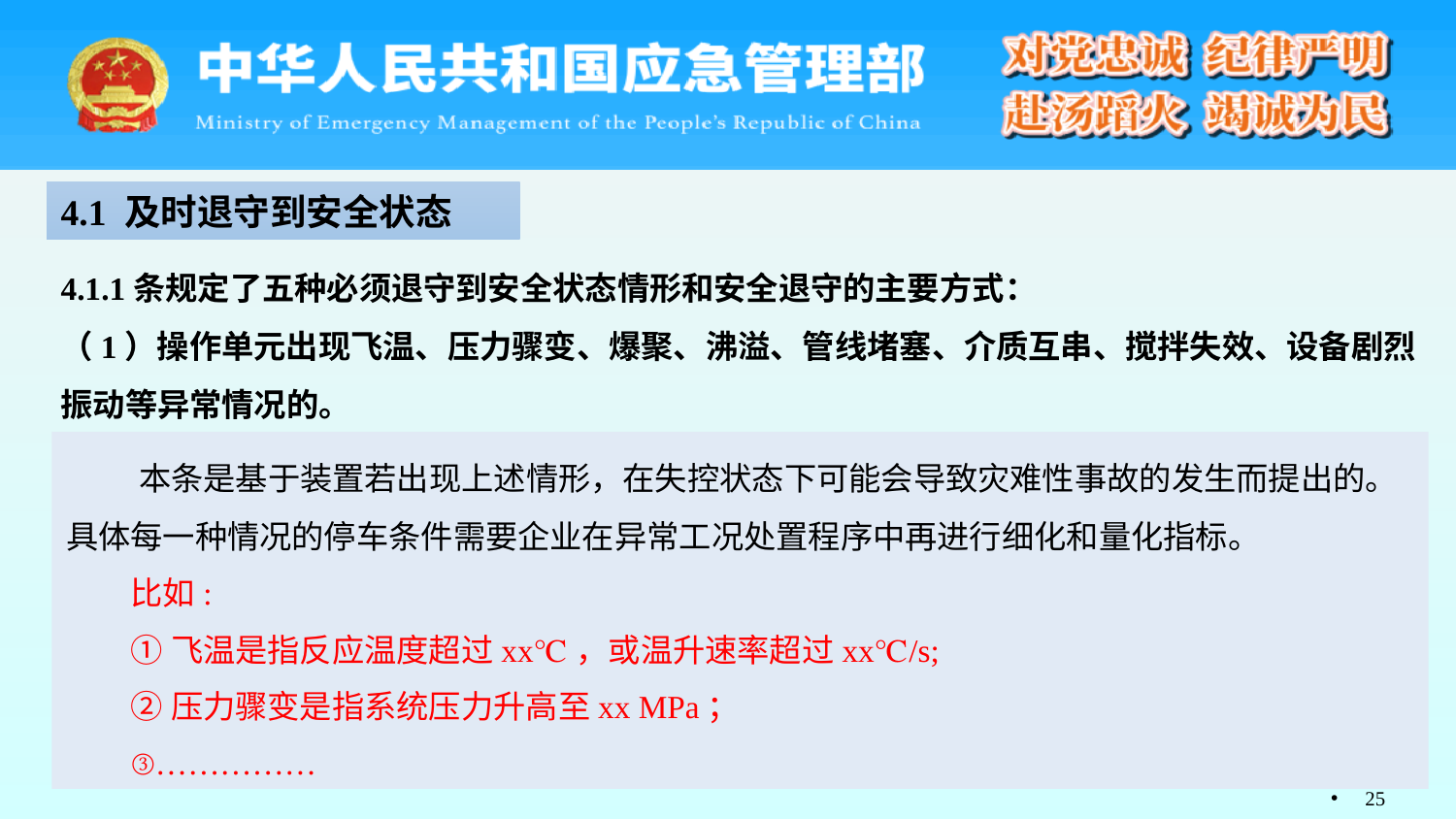

4.1 及时退守到安全状态
4.1.1条规定了五种必须退守到安全状态情形和安全退守的主要方式：
（1）操作单元出现飞温、压力骤变、爆聚、沸溢、管线堵塞、介质互串、搅拌失效、设备剧烈振动等异常情况的。
本条是基于装置若出现上述情形，在失控状态下可能会导致灾难性事故的发生而提出的。具体每一种情况的停车条件需要企业在异常工况处置程序中再进行细化和量化指标。
比如:
①飞温是指反应温度超过xx℃，或温升速率超过xx℃/s;
②压力骤变是指系统压力升高至xx MPa；
③……………
25